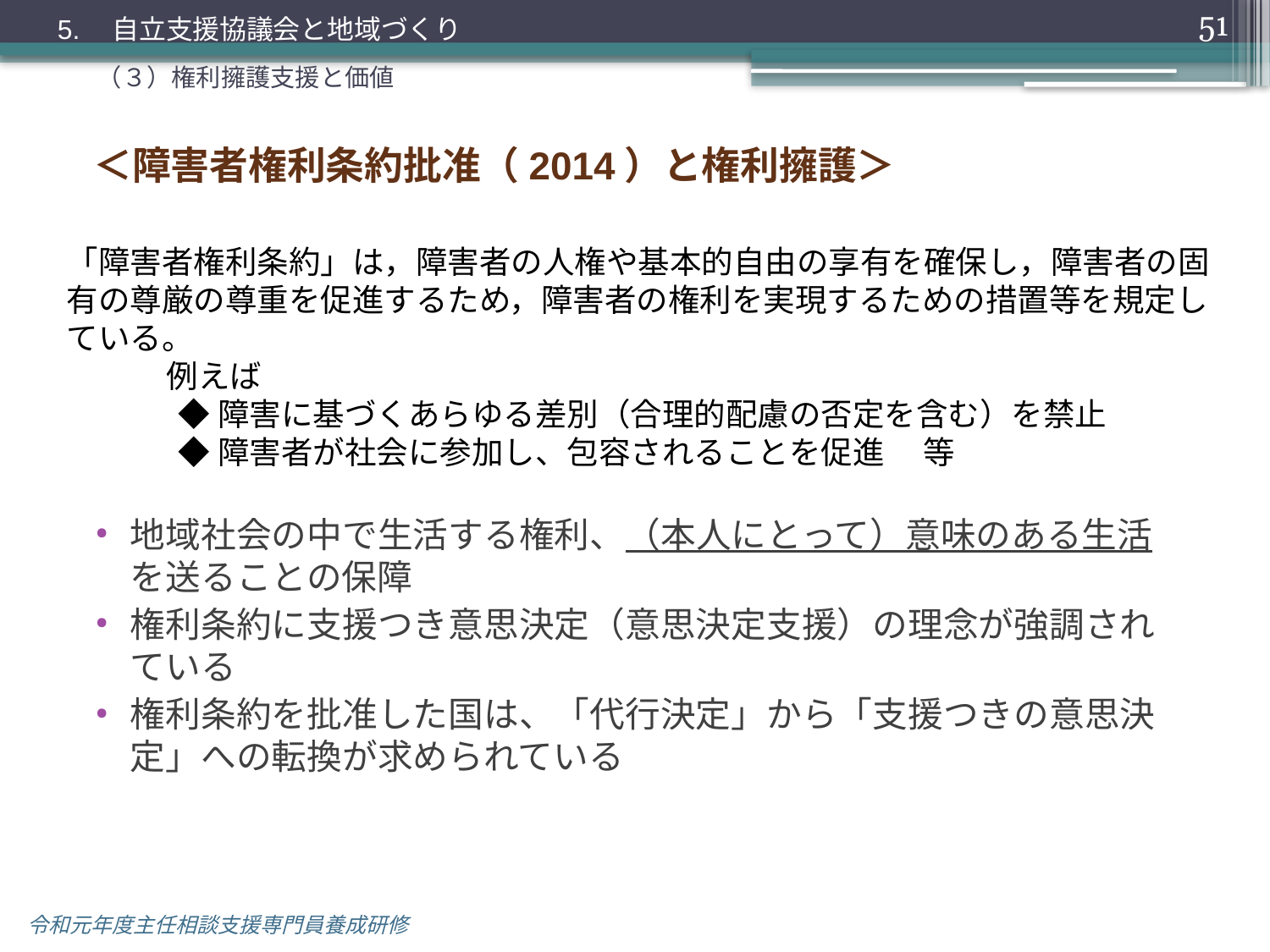

51
5.　自立支援協議会と地域づくり
（３）権利擁護支援と価値
＜障害者権利条約批准（2014）と権利擁護＞
「障害者権利条約」は，障害者の人権や基本的自由の享有を確保し，障害者の固有の尊厳の尊重を促進するため，障害者の権利を実現するための措置等を規定している。
  　　  例えば
◆障害に基づくあらゆる差別（合理的配慮の否定を含む）を禁止
◆障害者が社会に参加し、包容されることを促進 　等
地域社会の中で生活する権利、（本人にとって）意味のある生活を送ることの保障
権利条約に支援つき意思決定（意思決定支援）の理念が強調されている
権利条約を批准した国は、「代行決定」から「支援つきの意思決定」への転換が求められている
令和元年度主任相談支援専門員養成研修